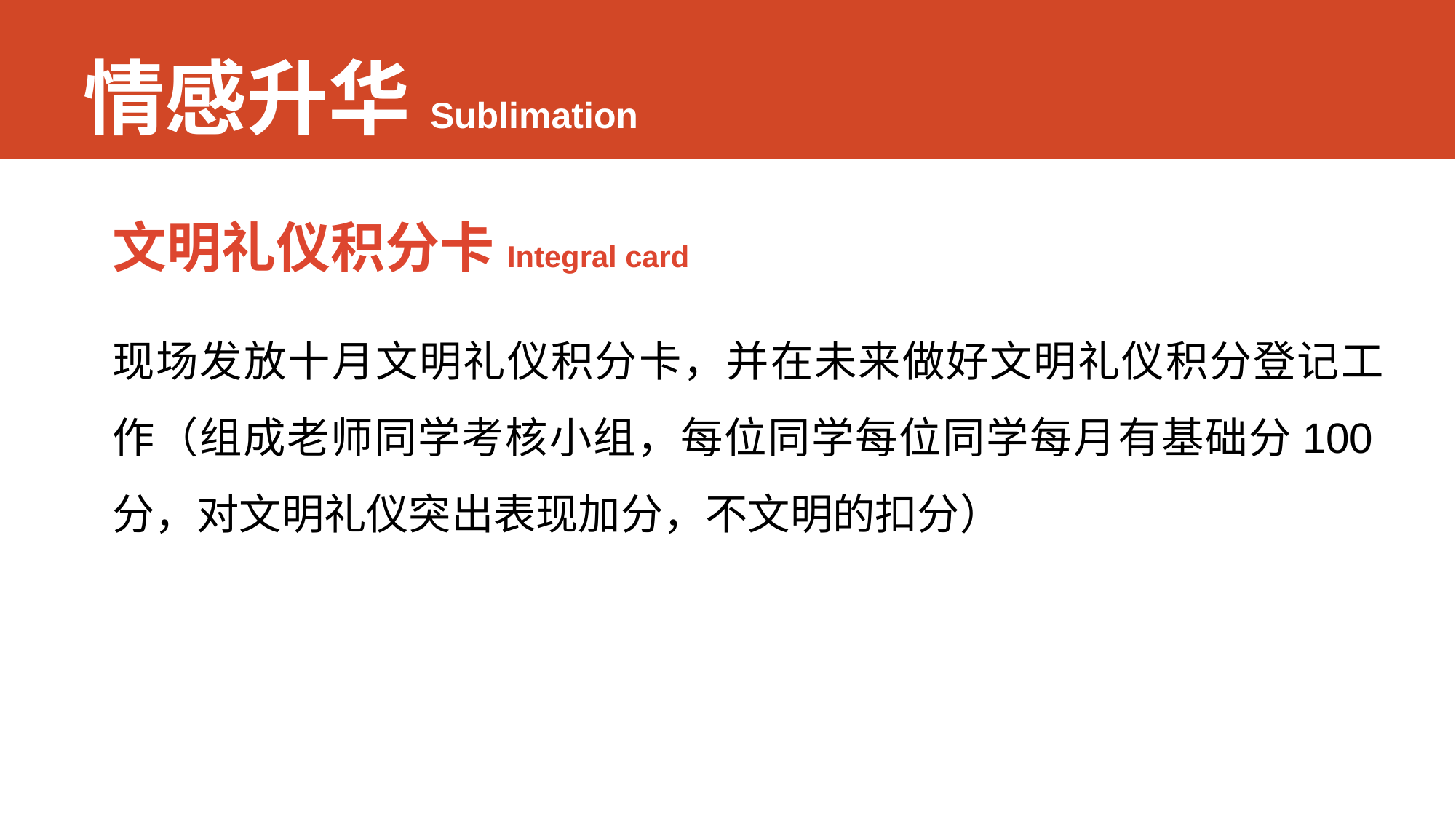

# 情感升华Sublimation
文明礼仪积分卡Integral card
现场发放十月文明礼仪积分卡，并在未来做好文明礼仪积分登记工作（组成老师同学考核小组，每位同学每位同学每月有基础分100分，对文明礼仪突出表现加分，不文明的扣分）